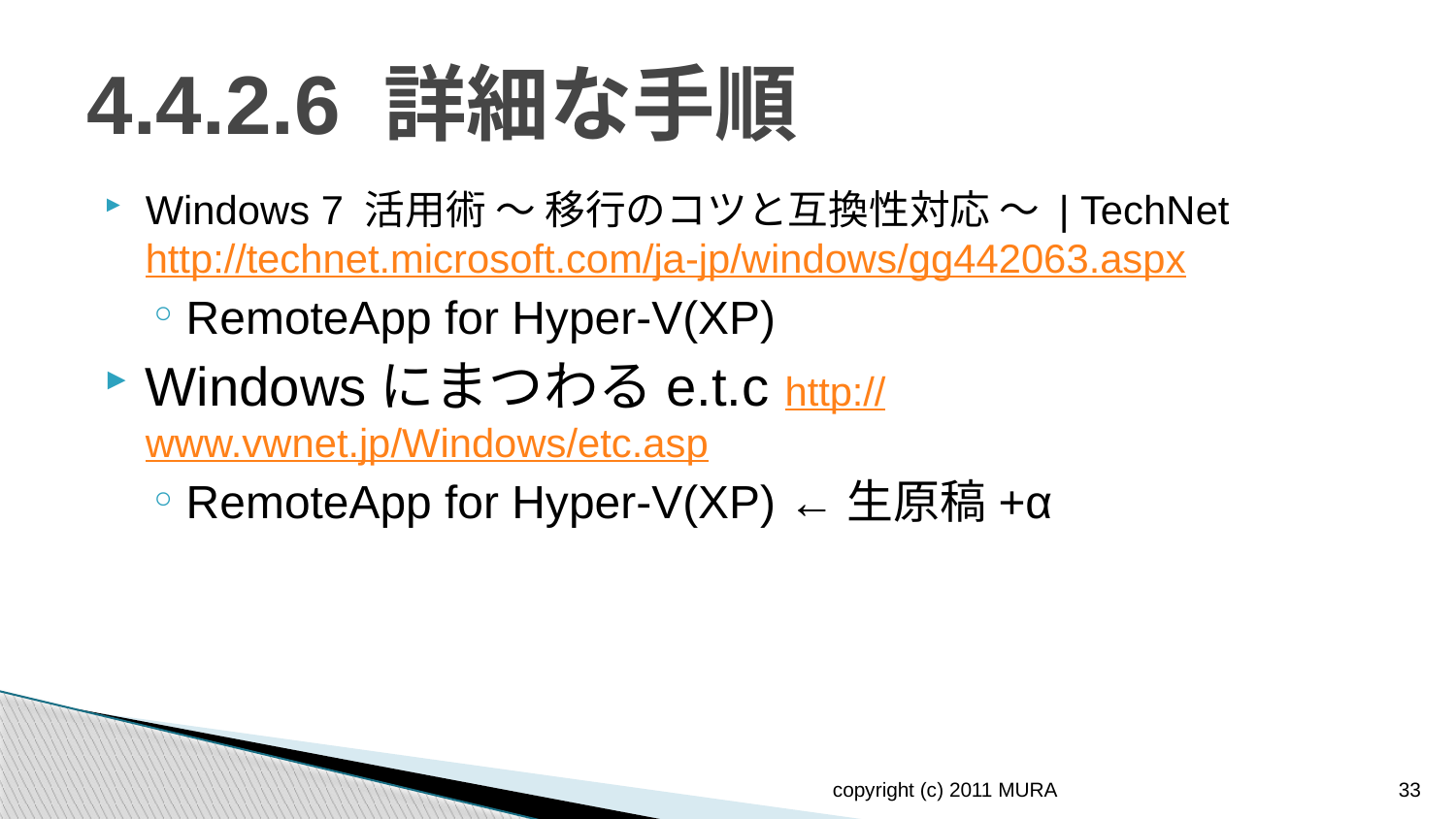

# 4.4.2.6 詳細な手順
Windows 7 活用術 ～ 移行のコツと互換性対応 ～ | TechNet
http://technet.microsoft.com/ja-jp/windows/gg442063.aspx
RemoteApp for Hyper-V(XP)
Windowsにまつわるe.t.c http://www.vwnet.jp/Windows/etc.asp
RemoteApp for Hyper-V(XP) ←生原稿+α

copyright (c) 2011 MURA
33